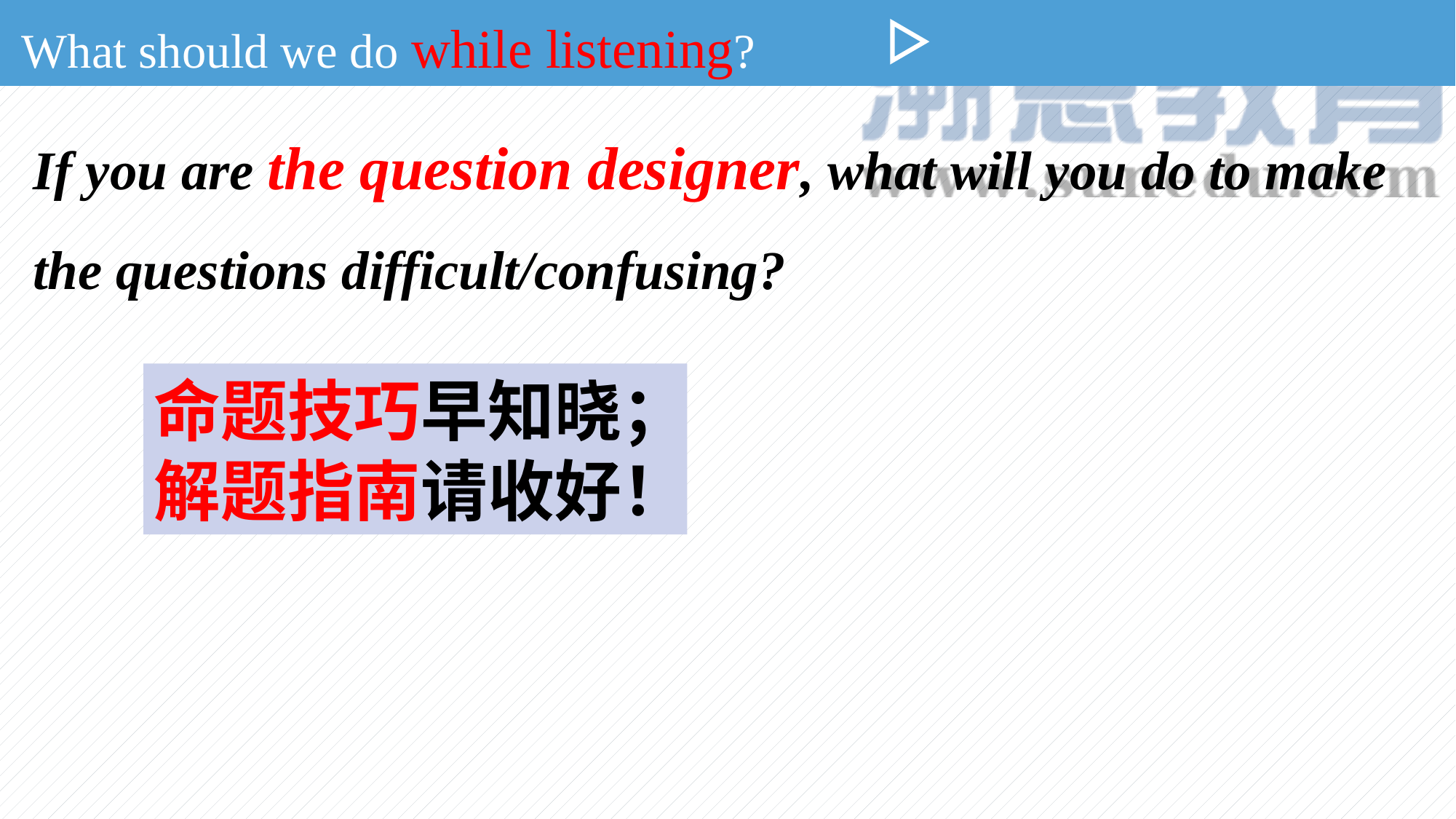

What should we do while listening?

If you are the question designer, what will you do to make the questions difficult/confusing?
命题技巧早知晓；
解题指南请收好！